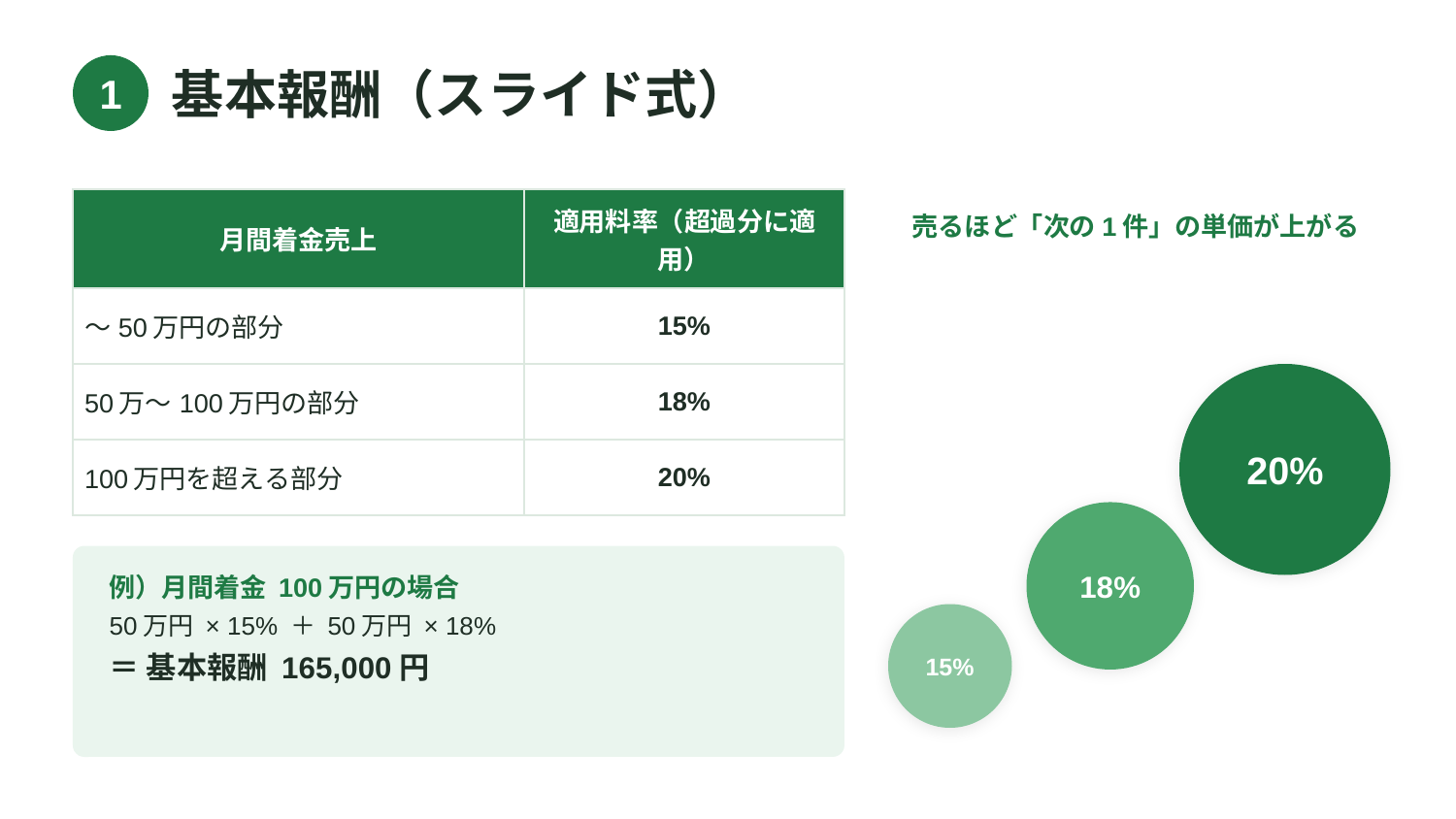

基本報酬（スライド式）

1
| 月間着金売上 | 適用料率（超過分に適用） |
| --- | --- |
| 〜50万円の部分 | 15% |
| 50万〜100万円の部分 | 18% |
| 100万円を超える部分 | 20% |
売るほど「次の1件」の単価が上がる

20%

18%

例）月間着金 100万円の場合
50万円 × 15% ＋ 50万円 × 18%
＝ 基本報酬 165,000円

15%